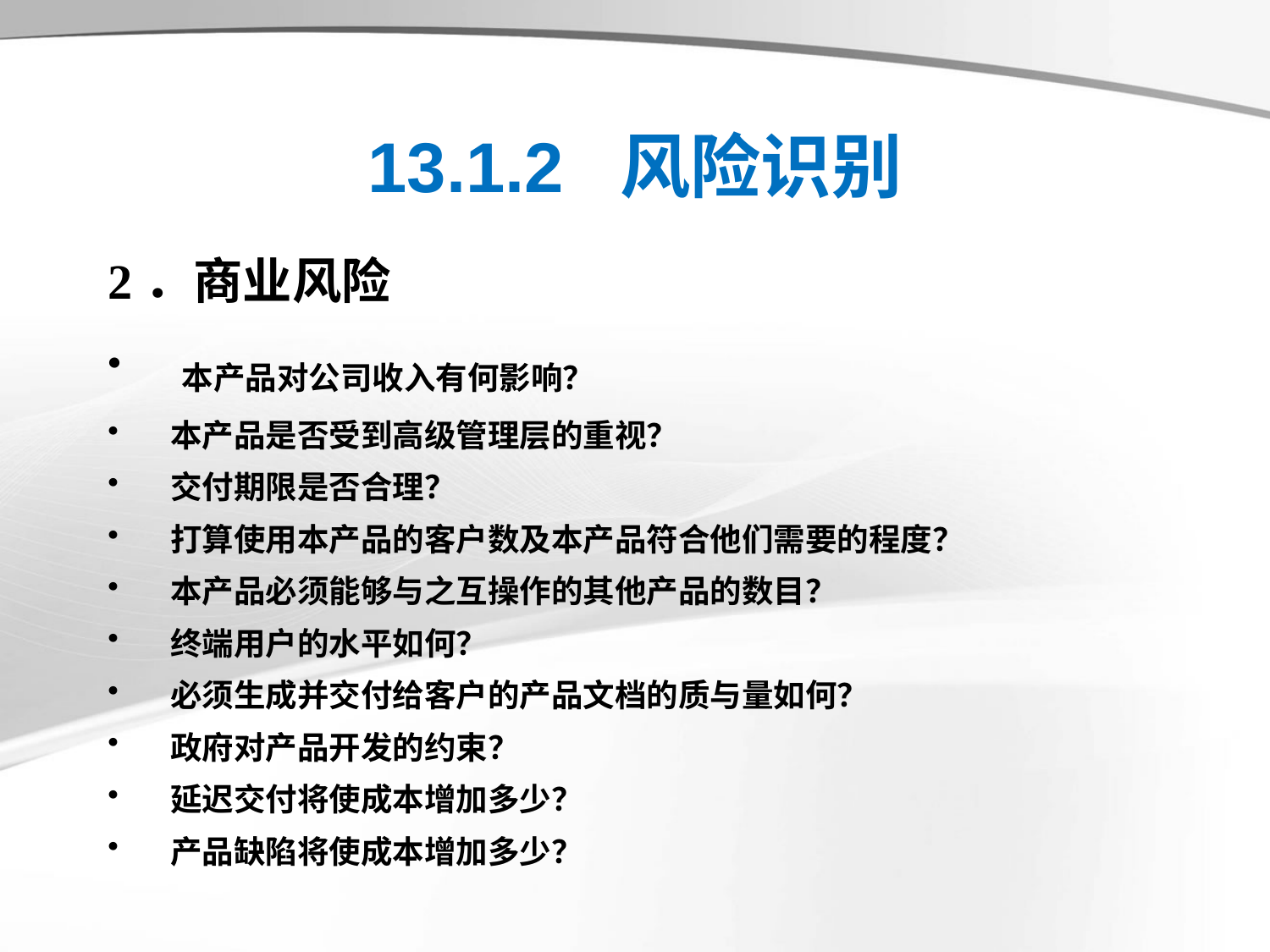

# 13.1.2  风险识别
2．商业风险
 本产品对公司收入有何影响？
 本产品是否受到高级管理层的重视？
 交付期限是否合理？
 打算使用本产品的客户数及本产品符合他们需要的程度？
 本产品必须能够与之互操作的其他产品的数目？
 终端用户的水平如何？
 必须生成并交付给客户的产品文档的质与量如何？
 政府对产品开发的约束？
 延迟交付将使成本增加多少？
 产品缺陷将使成本增加多少？